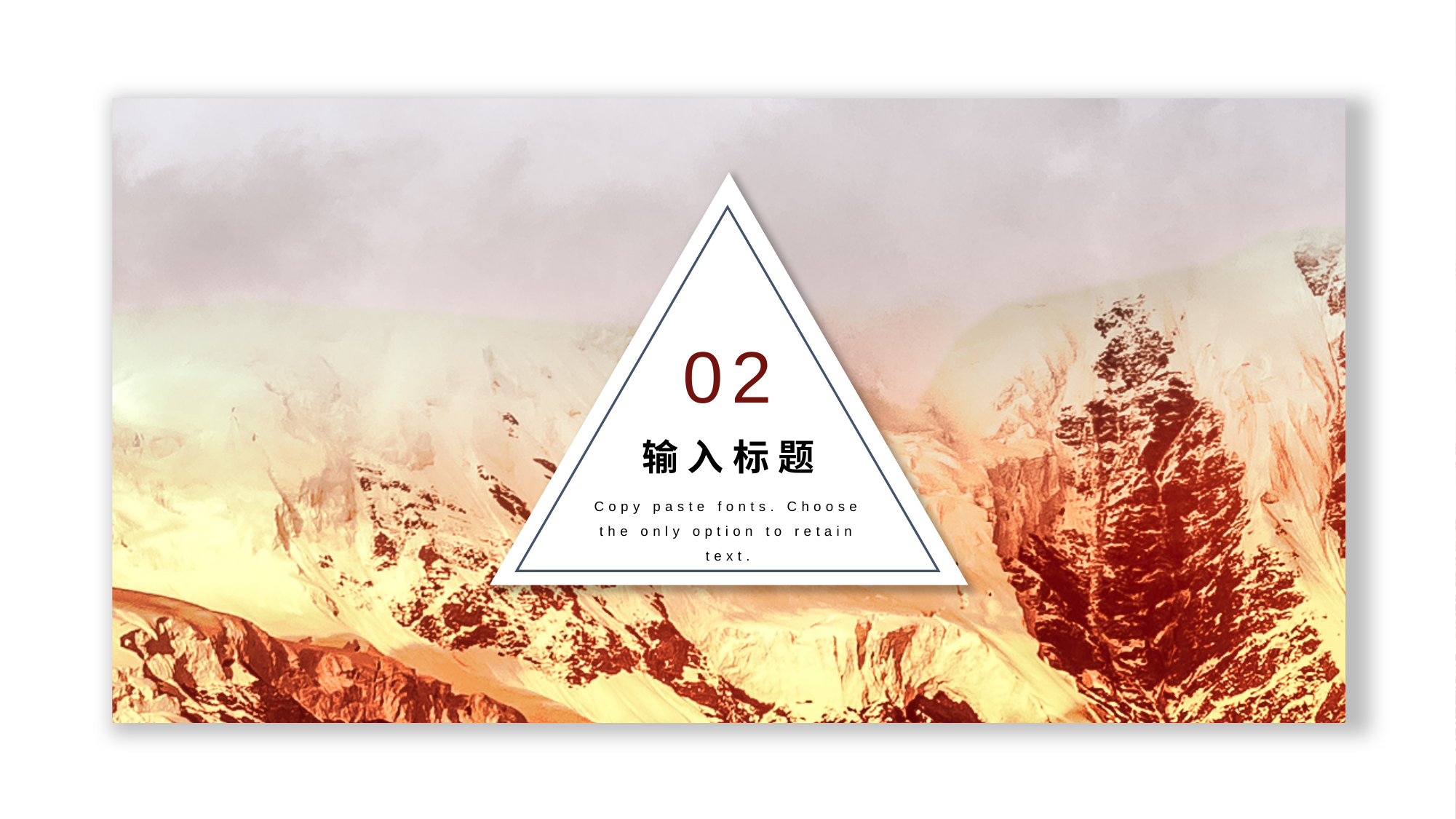

02
输入标题
Copy paste fonts. Choose the only option to retain text.